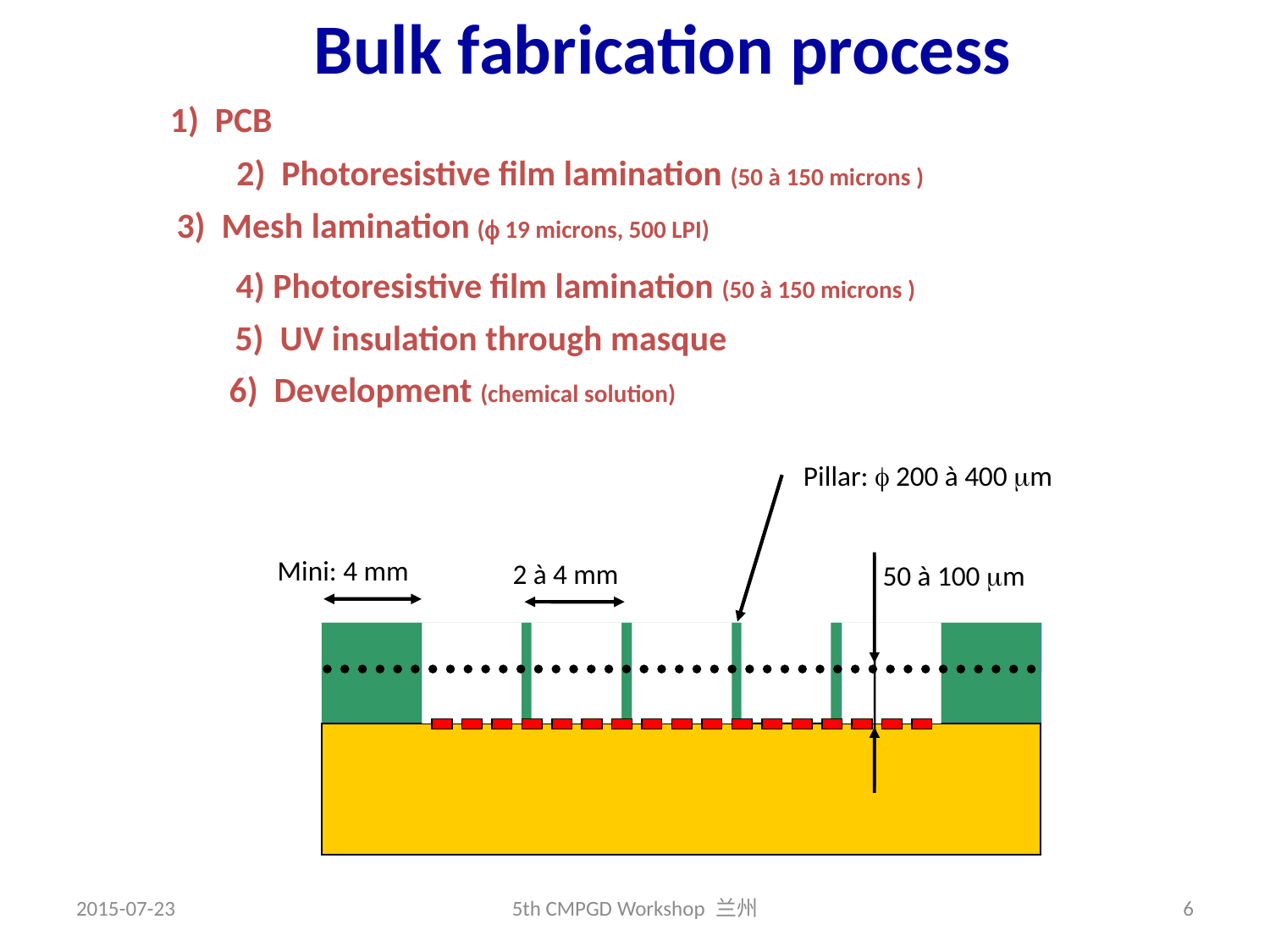

Bulk fabrication process
1)  PCB
2)  Photoresistive film lamination (50 à 150 microns )
3)  Mesh lamination (φ 19 microns, 500 LPI)
4) Photoresistive film lamination (50 à 150 microns )
5)  UV insulation through masque
6)  Development (chemical solution)

UV

Pillar: φ 200 à 400 μm

Mini: 4 mm

2 à 4 mm

50 à 100 μm

Masque

Photoresist 2
Mesh

Photoresist 1

PCB
2015-07-23
5th CMPGD Workshop 兰州
6